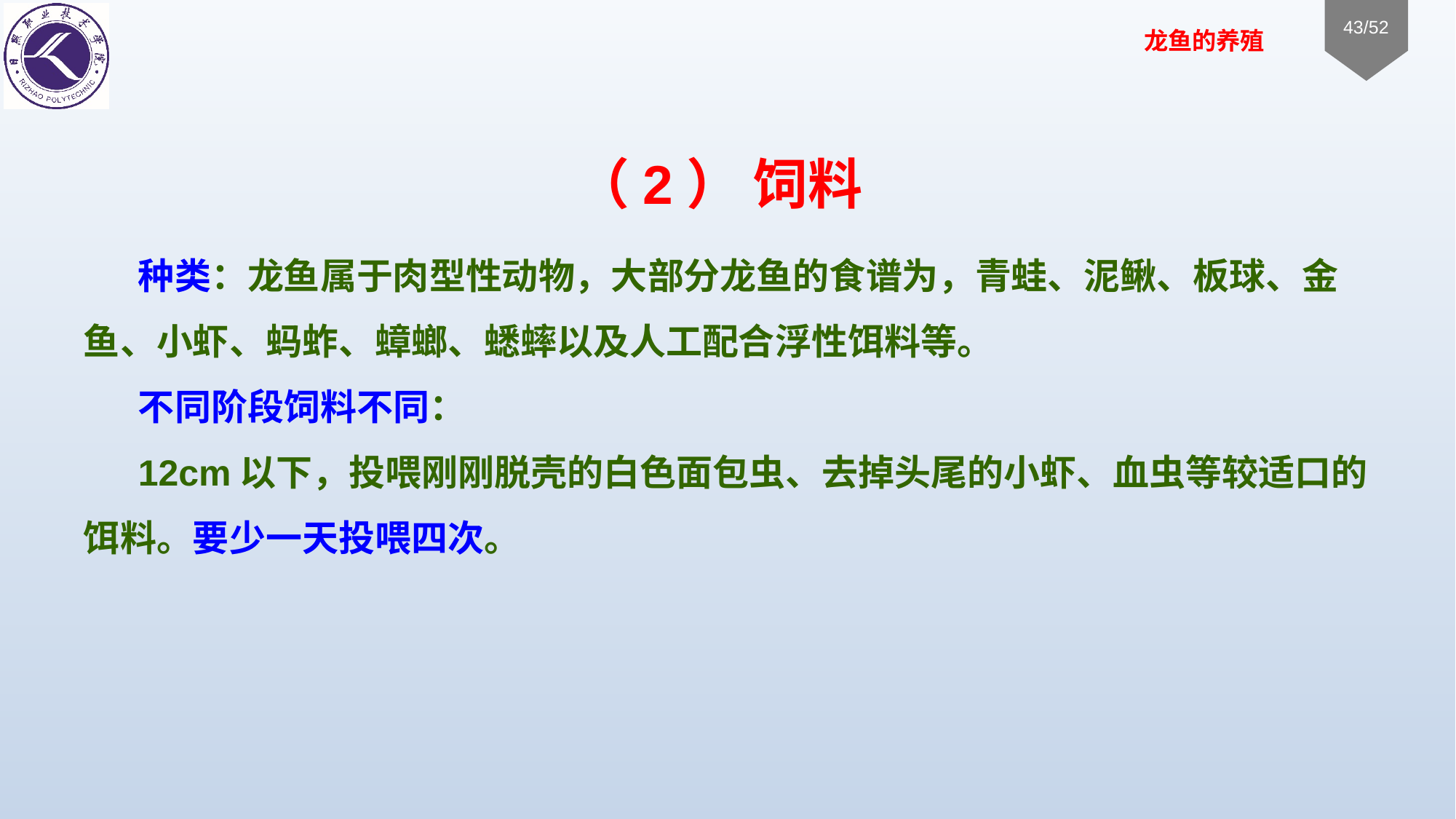

# （2） 饲料
种类：龙鱼属于肉型性动物，大部分龙鱼的食谱为，青蛙、泥鳅、板球、金鱼、小虾、蚂蚱、蟑螂、蟋蟀以及人工配合浮性饵料等。
不同阶段饲料不同：
12cm以下，投喂刚刚脱壳的白色面包虫、去掉头尾的小虾、血虫等较适口的饵料。要少一天投喂四次。